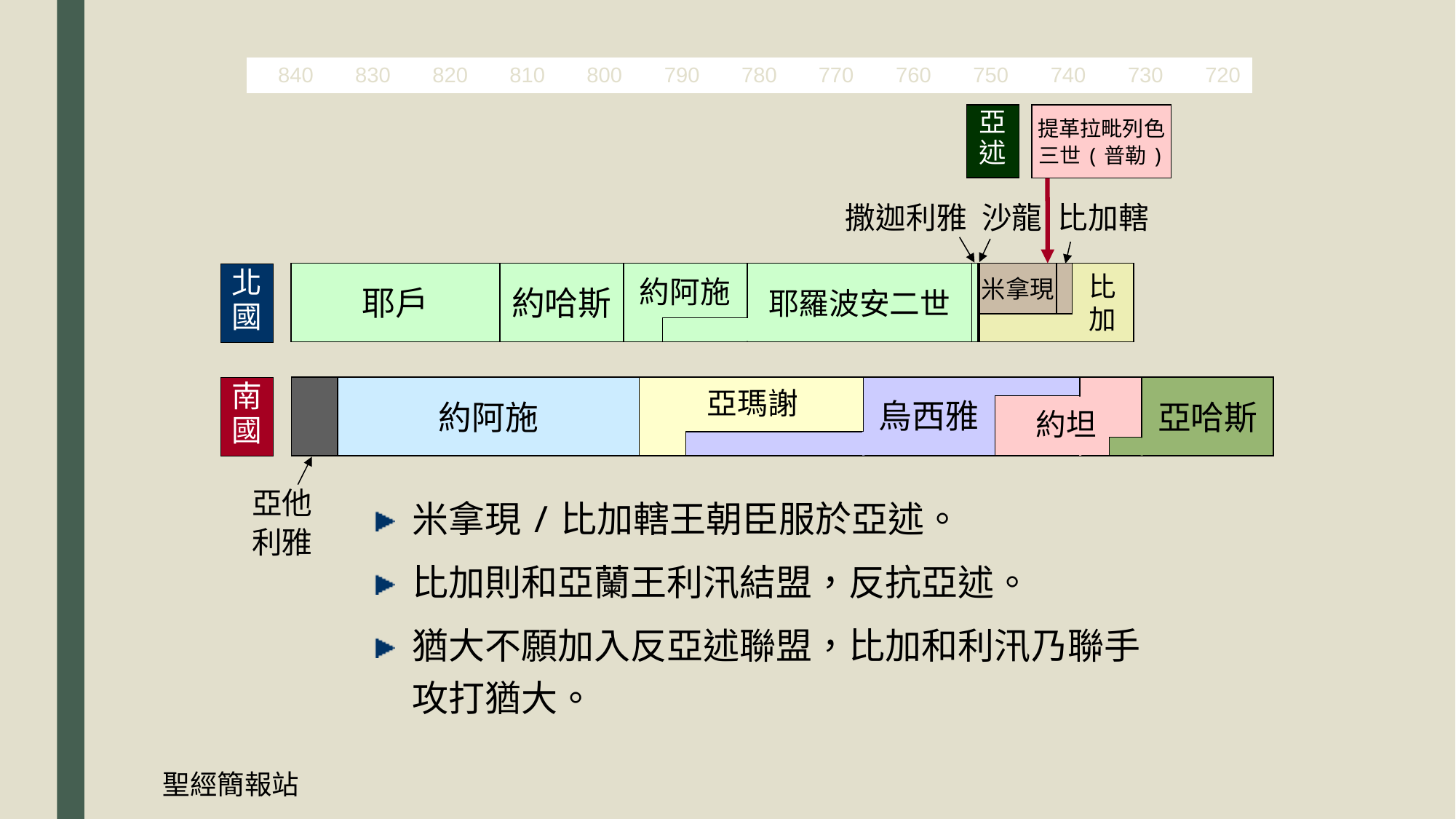

|  |  |  |  |  |  |  |  |  |  |  |  |
| --- | --- | --- | --- | --- | --- | --- | --- | --- | --- | --- | --- |
| 840 | 830 | 820 | 810 | 800 | 790 | 780 | 770 | 760 | 750 | 740 | 730 | 720 |
| --- | --- | --- | --- | --- | --- | --- | --- | --- | --- | --- | --- | --- |
亞
述
提革拉毗列色
三世(普勒)

撒迦利雅
沙龍
比加轄

耶戶
約哈斯

耶羅波安二世

米拿現

北
國
比
加
約阿施

約阿施

亞哈斯

南
國
亞瑪謝
烏西雅

約坦

亞他
利雅
米拿現/比加轄王朝臣服於亞述。
比加則和亞蘭王利汛結盟，反抗亞述。
猶大不願加入反亞述聯盟，比加和利汛乃聯手攻打猶大。
聖經簡報站